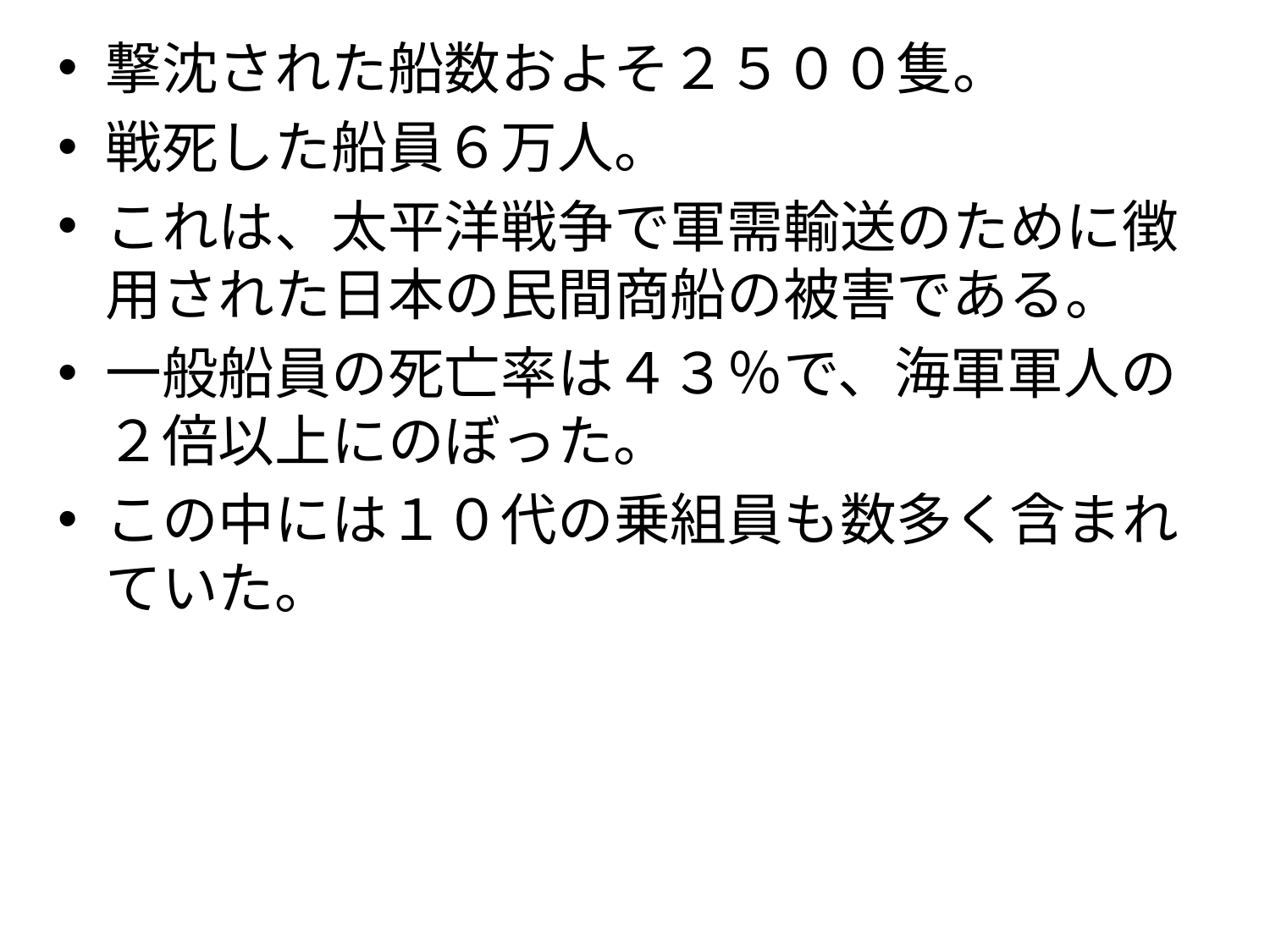

撃沈された船数およそ２５００隻。
戦死した船員６万人。
これは、太平洋戦争で軍需輸送のために徴用された日本の民間商船の被害である。
一般船員の死亡率は４３％で、海軍軍人の２倍以上にのぼった。
この中には１０代の乗組員も数多く含まれていた。